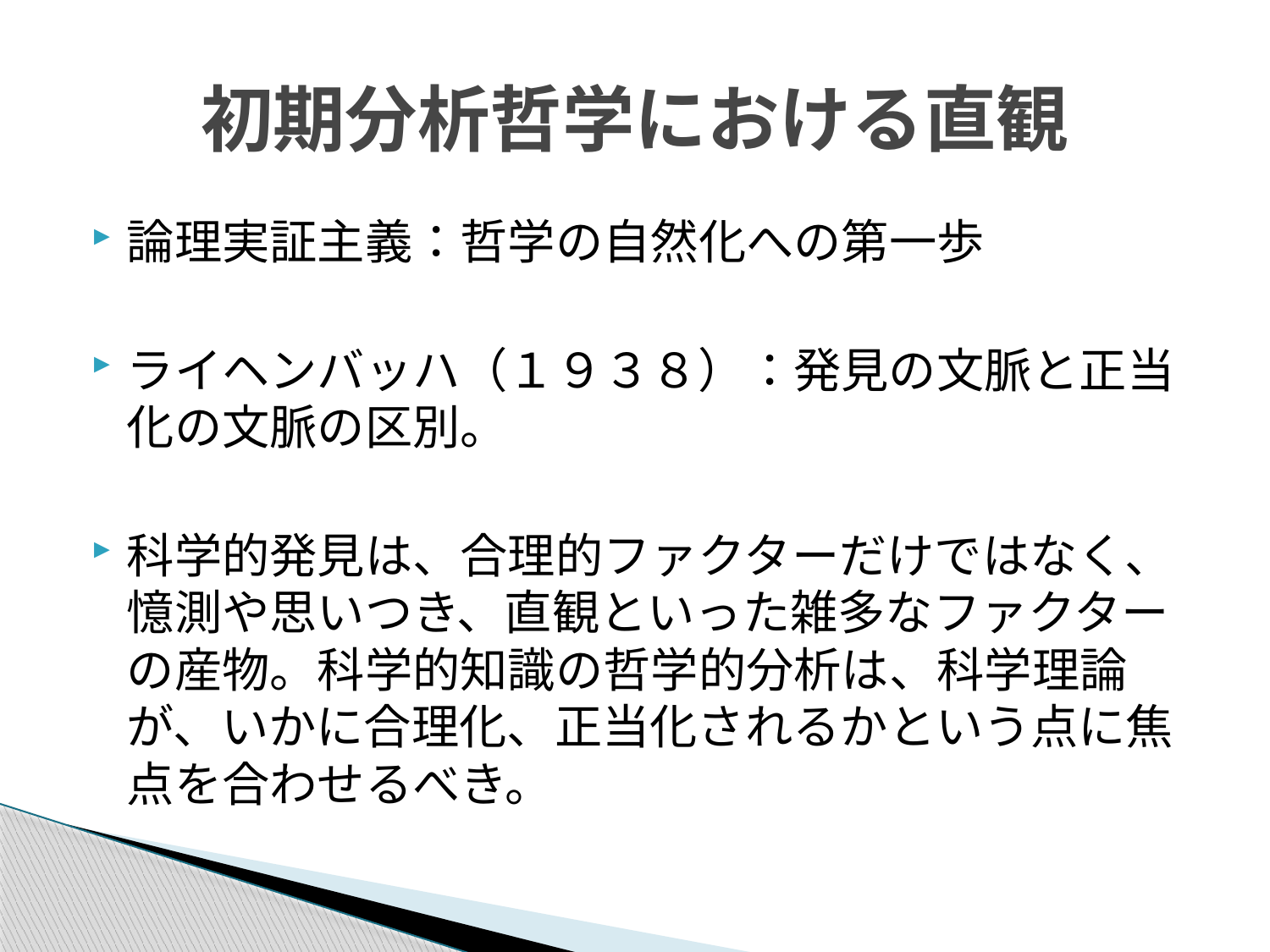

# 初期分析哲学における直観
論理実証主義：哲学の自然化への第一歩

ライヘンバッハ（１９３８）：発見の文脈と正当化の文脈の区別。

科学的発見は、合理的ファクターだけではなく、憶測や思いつき、直観といった雑多なファクターの産物。科学的知識の哲学的分析は、科学理論が、いかに合理化、正当化されるかという点に焦点を合わせるべき。